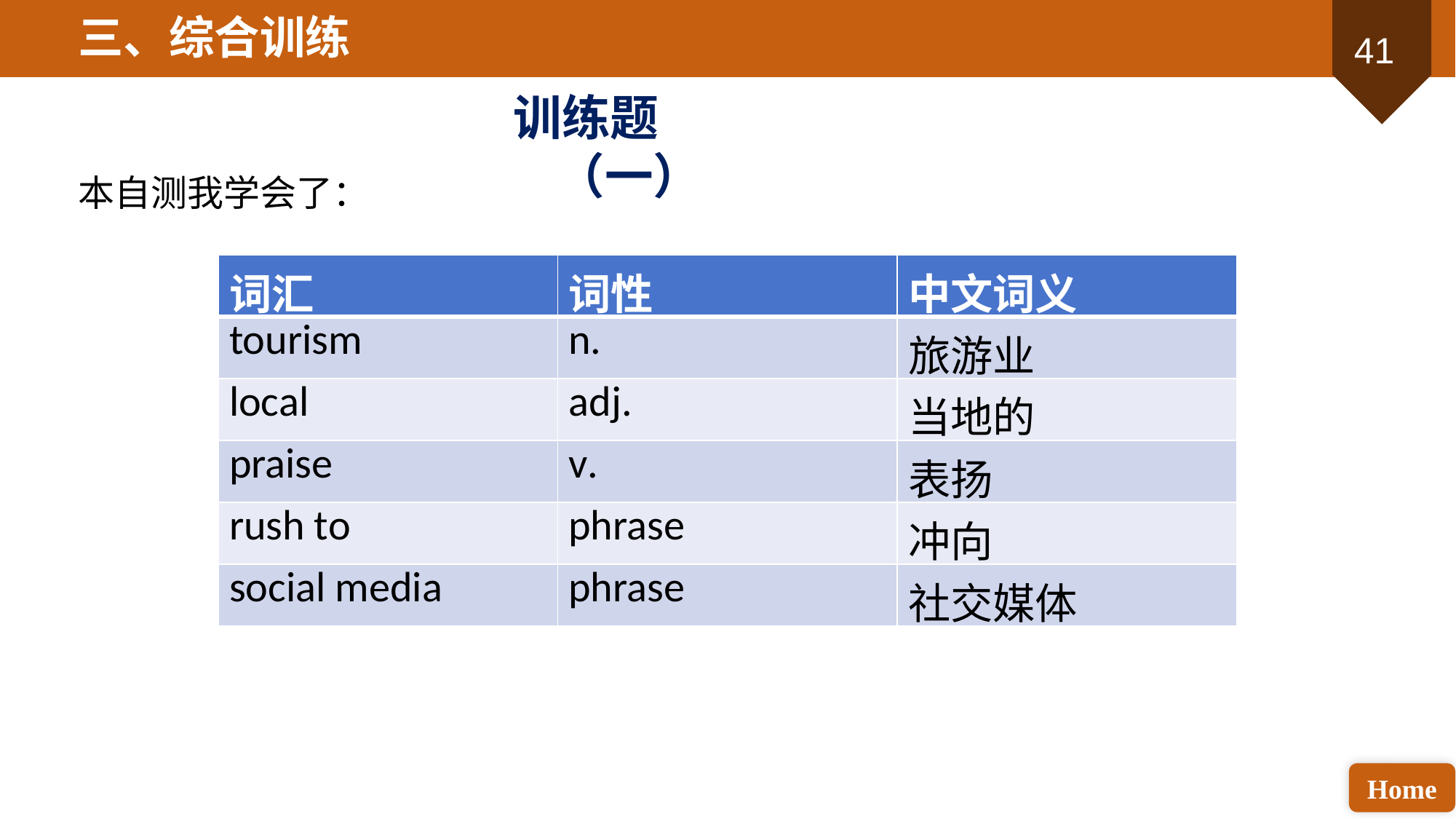

三、综合训练
训练题（一）
本自测我学会了：

| 词汇 | 词性 | 中文词义 |
| --- | --- | --- |
| tourism | n. | 旅游业 |
| local | adj. | 当地的 |
| praise | v. | 表扬 |
| rush to | phrase | 冲向 |
| social media | phrase | 社交媒体 |